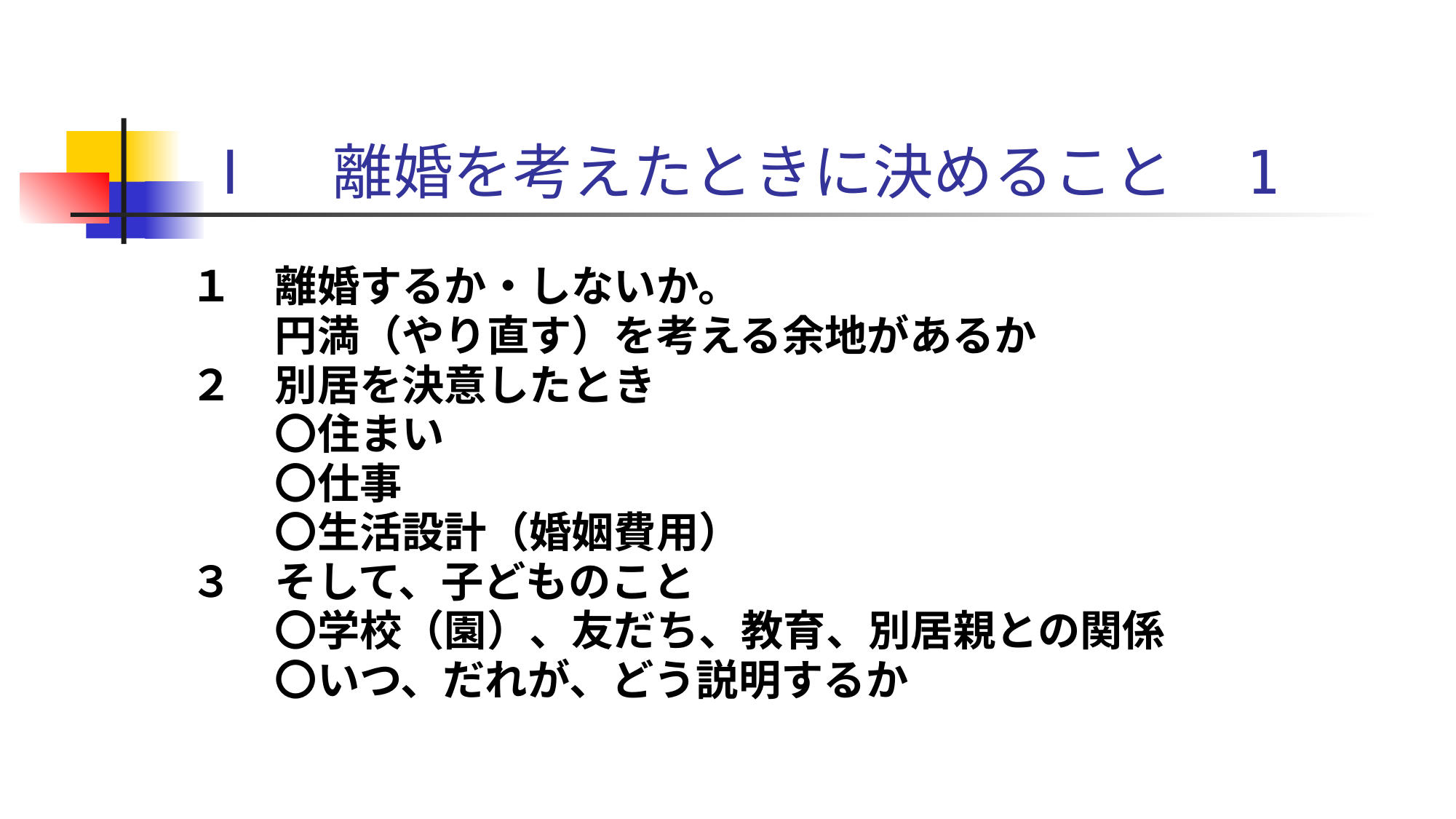

# Ⅰ　離婚を考えたときに決めること　1
１　離婚するか・しないか。
　　円満（やり直す）を考える余地があるか
２　別居を決意したとき
　　〇住まい
　　〇仕事
　　〇生活設計（婚姻費用）
３　そして、子どものこと
　　〇学校（園）、友だち、教育、別居親との関係
　　〇いつ、だれが、どう説明するか